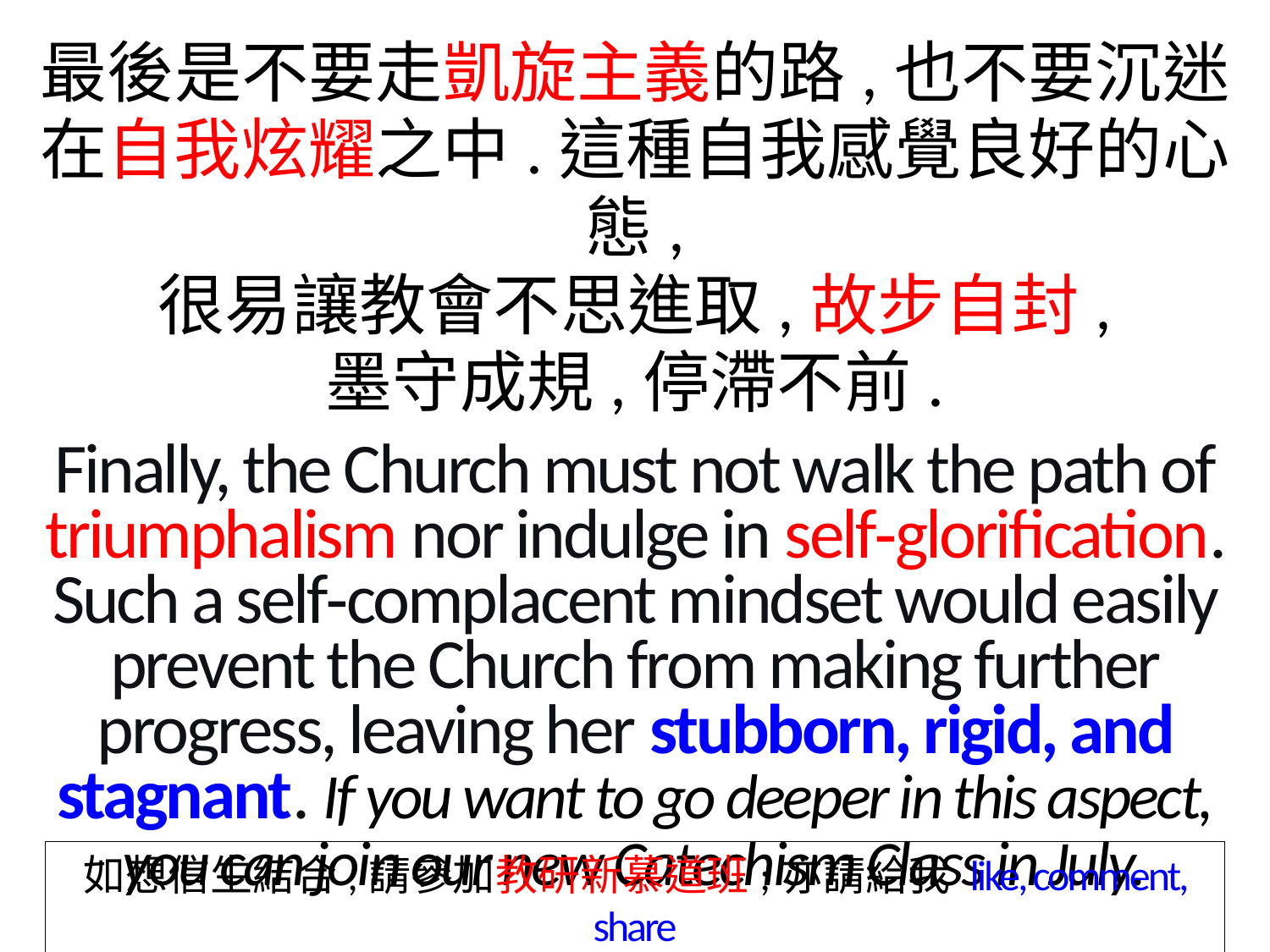

最後是不要走凱旋主義的路,也不要沉迷在自我炫耀之中.這種自我感覺良好的心態,
很易讓教會不思進取,故步自封,
墨守成規,停滯不前.
Finally, the Church must not walk the path of triumphalism nor indulge in self‑glorification. Such a self‑complacent mindset would easily prevent the Church from making further progress, leaving her stubborn, rigid, and stagnant. If you want to go deeper in this aspect, you can join our new Catechism Class in July.
如想信生結合,請參加教研新慕道班;亦請給我 like, comment, share